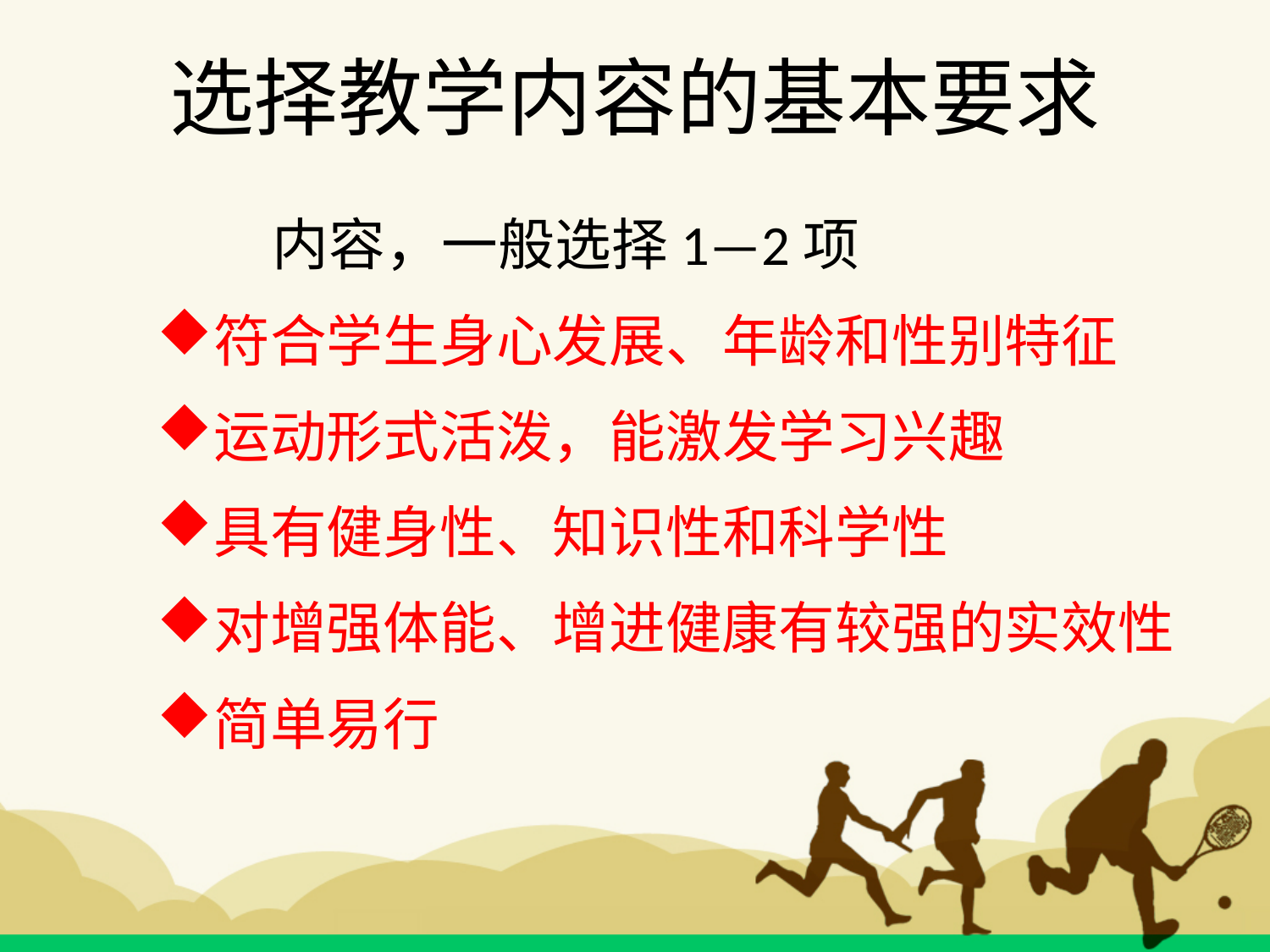

# 选择教学内容的基本要求
        内容，一般选择1—2项
符合学生身心发展、年龄和性别特征
运动形式活泼，能激发学习兴趣
具有健身性、知识性和科学性
对增强体能、增进健康有较强的实效性
简单易行